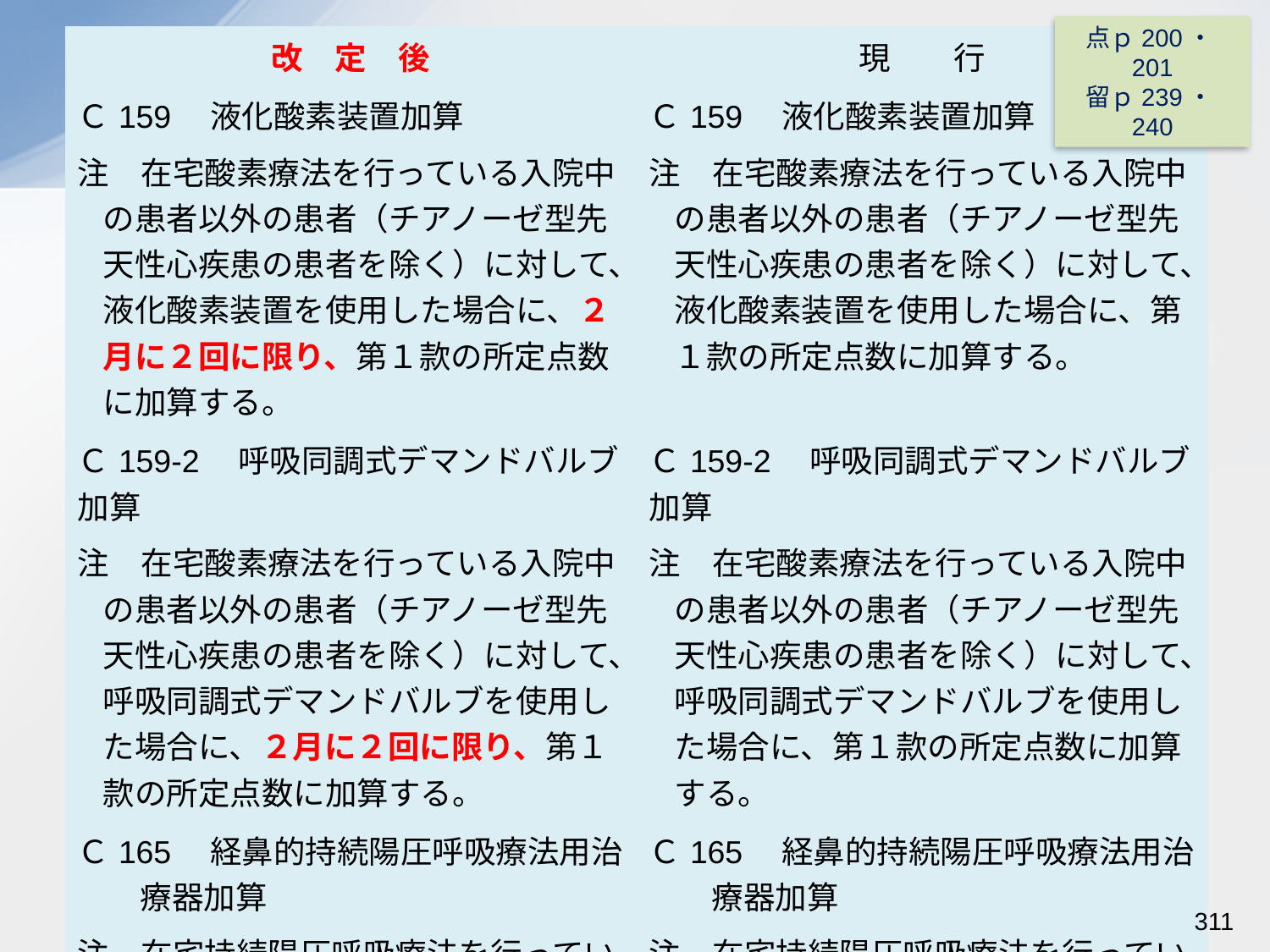

点ｐ200・201
留ｐ239・240
| 改　定　後 | 現　　行 |
| --- | --- |
| Ｃ159　液化酸素装置加算 注　在宅酸素療法を行っている入院中の患者以外の患者（チアノーゼ型先天性心疾患の患者を除く）に対して、液化酸素装置を使用した場合に、２月に２回に限り、第１款の所定点数に加算する。 | Ｃ159　液化酸素装置加算 注　在宅酸素療法を行っている入院中の患者以外の患者（チアノーゼ型先天性心疾患の患者を除く）に対して、液化酸素装置を使用した場合に、第１款の所定点数に加算する。 |
| Ｃ159-2　呼吸同調式デマンドバルブ加算 注　在宅酸素療法を行っている入院中の患者以外の患者（チアノーゼ型先天性心疾患の患者を除く）に対して、呼吸同調式デマンドバルブを使用した場合に、２月に２回に限り、第１款の所定点数に加算する。 | Ｃ159-2　呼吸同調式デマンドバルブ加算 注　在宅酸素療法を行っている入院中の患者以外の患者（チアノーゼ型先天性心疾患の患者を除く）に対して、呼吸同調式デマンドバルブを使用した場合に、第１款の所定点数に加算する。 |
| Ｃ165　経鼻的持続陽圧呼吸療法用治療器加算 注　在宅持続陽圧呼吸療法を行っている入院中の患者以外の患者に対して、経鼻的持続陽圧呼吸療法用治療器を使用した場合に、２月に２回に限り、第１款の所定点数に加算する。 | Ｃ165　経鼻的持続陽圧呼吸療法用治療器加算 注　在宅持続陽圧呼吸療法を行っている入院中の患者以外の患者に対して、経鼻的持続陽圧呼吸療法用治療器を使用した場合に、第１款の所定点数に加算する。 |
311